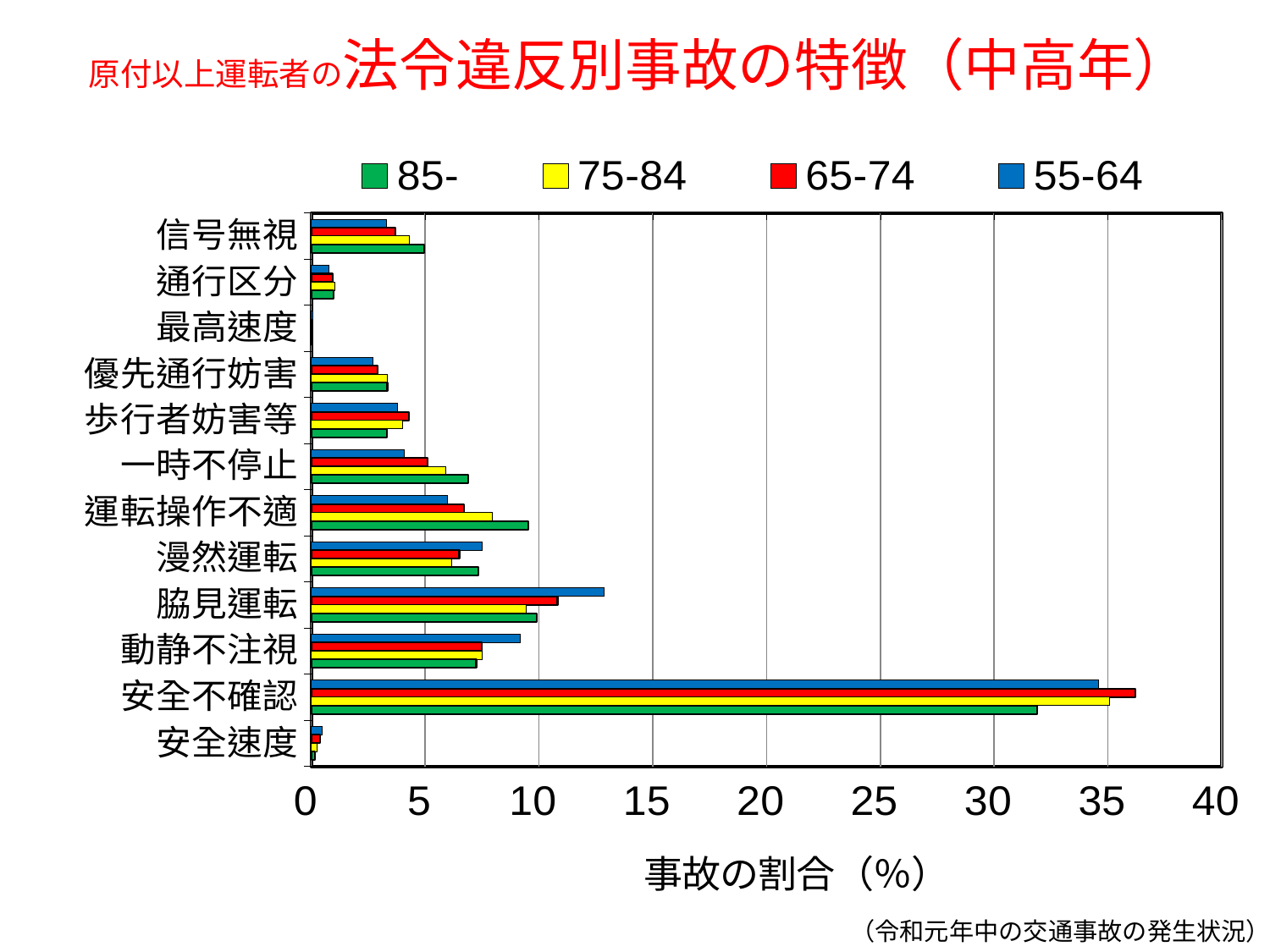

# 原付以上運転者の法令違反別事故の特徴（中高年）

### Chart

| Category | 55-64 | 65-74 | 75-84 | 85- |
|---|---|---|---|---|
| 信号無視 | 3.2995522036295077 | 3.6896179826304136 | 4.304872093460051 | 4.9504950495049505 |
| 通行区分 | 0.7581113991672559 | 0.9441637811961932 | 1.0292626122234325 | 0.9640437727983324 |
| 最高速度 | 0.06874067090894807 | 0.026489565003500408 | 0.018782164456631983 | 0.0 |
| 優先通行妨害 | 2.6965983187995914 | 2.8949310325254016 | 3.3394688403891664 | 3.3350703491401767 |
| 歩行者妨害等 | 3.784664938329798 | 4.296985865924959 | 3.9893317305886327 | 3.3090151120375193 |
| 一時不停止 | 4.067483698640899 | 5.103025486745757 | 5.916381803839074 | 6.904637832204273 |
| 運転操作不適 | 5.972582292403174 | 6.715104728387352 | 7.933586266481349 | 9.536216779572694 |
| 漫然運転 | 7.500589205750647 | 6.497511873001457 | 6.149280643101311 | 7.3475768629494524 |
| 脇見運転 | 12.870217613323906 | 10.815310968572023 | 9.421133691446602 | 9.900990099009901 |
| 動静不注視 | 9.162149422578365 | 7.4833021134888655 | 7.486570752413509 | 7.243355914538823 |
| 安全不確認 | 34.60601775473329 | 36.20745113621312 | 35.06630104053191 | 31.893879900844276 |
| 安全速度 | 0.47332861968732814 | 0.3670696864770771 | 0.24041170504488937 | 0.1563314226159458 |
（令和元年中の交通事故の発生状況）